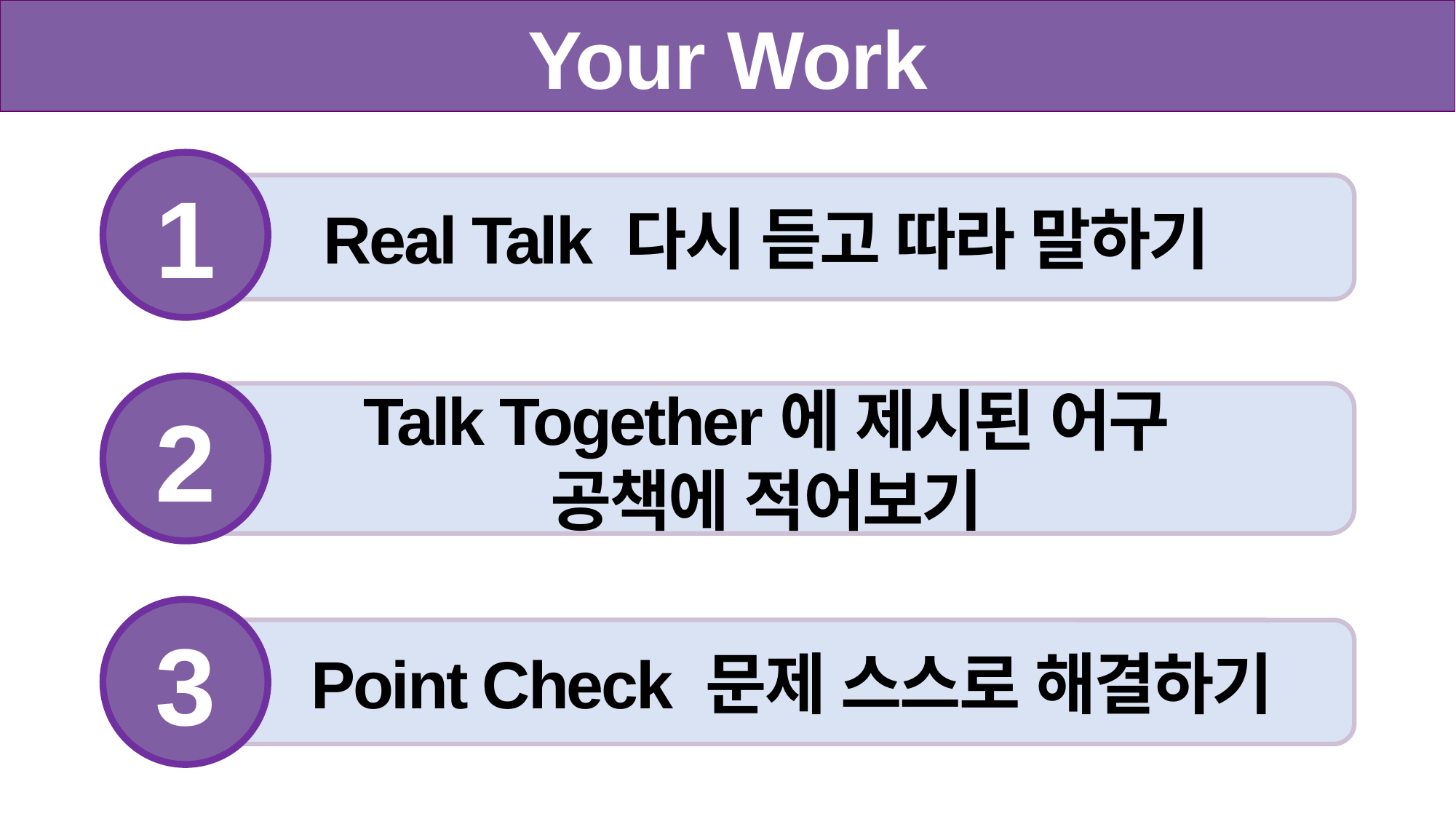

Your Work
1
Real Talk 다시 듣고 따라 말하기
2
Talk Together에 제시된 어구
공책에 적어보기
3
   Point Check 문제 스스로 해결하기